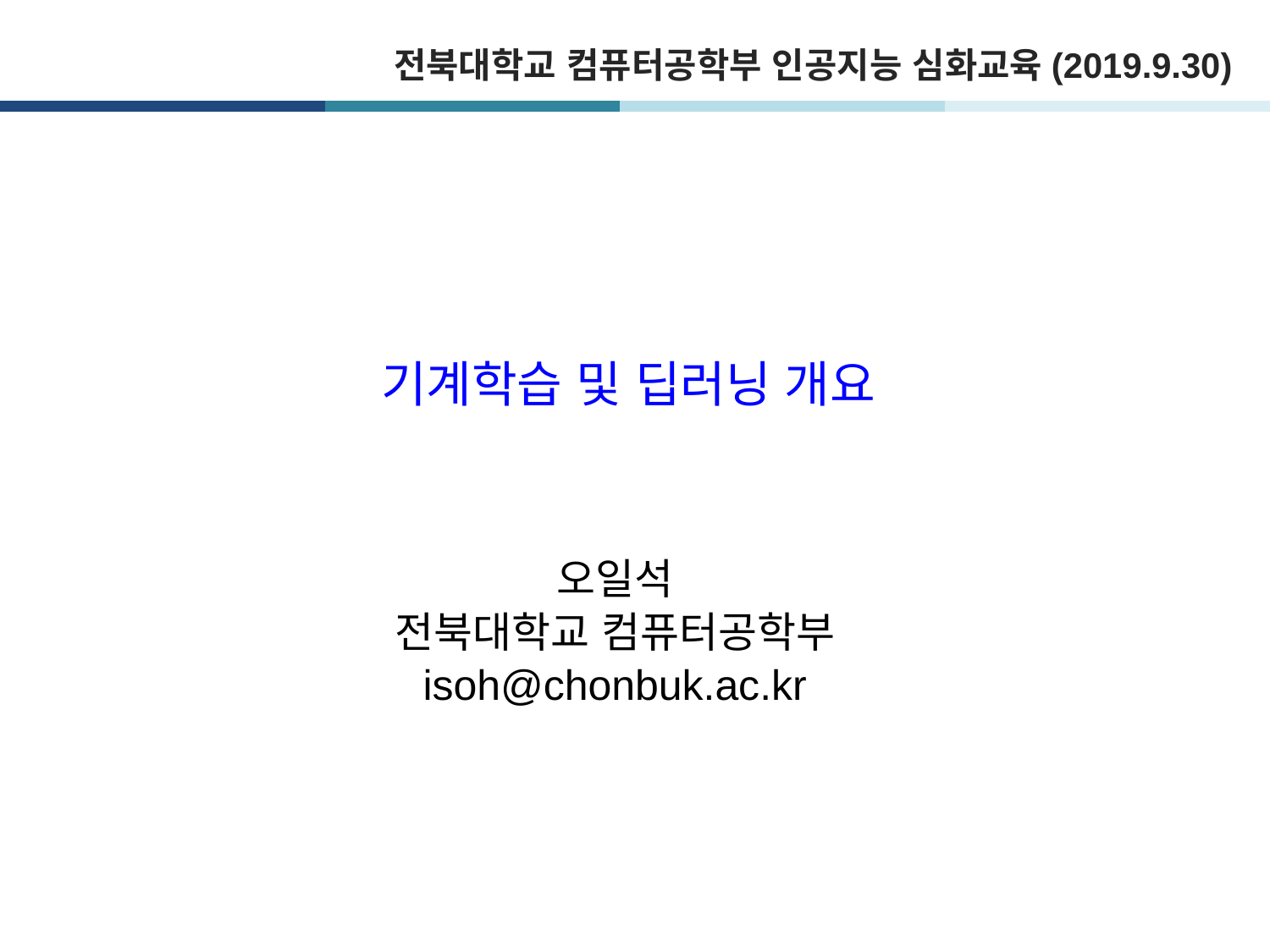

# 전북대학교 컴퓨터공학부 인공지능 심화교육(2019.9.30)
기계학습 및 딥러닝 개요

오일석
전북대학교 컴퓨터공학부
isoh@chonbuk.ac.kr